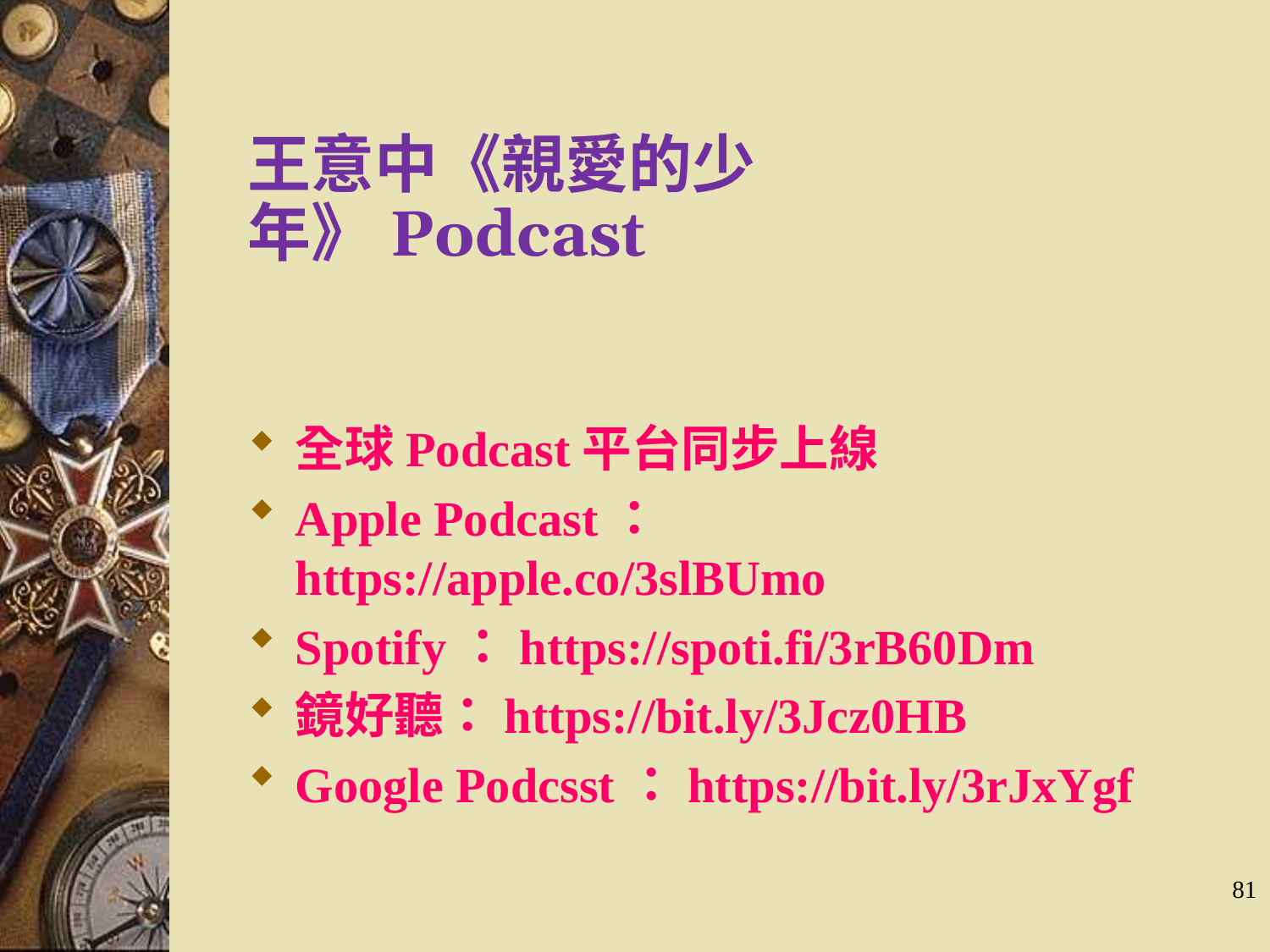

王意中《親愛的少年》Podcast

全球Podcast平台同步上線
Apple Podcast：https://apple.co/3slBUmo
Spotify：https://spoti.fi/3rB60Dm
鏡好聽：https://bit.ly/3Jcz0HB
Google Podcsst：https://bit.ly/3rJxYgf

81